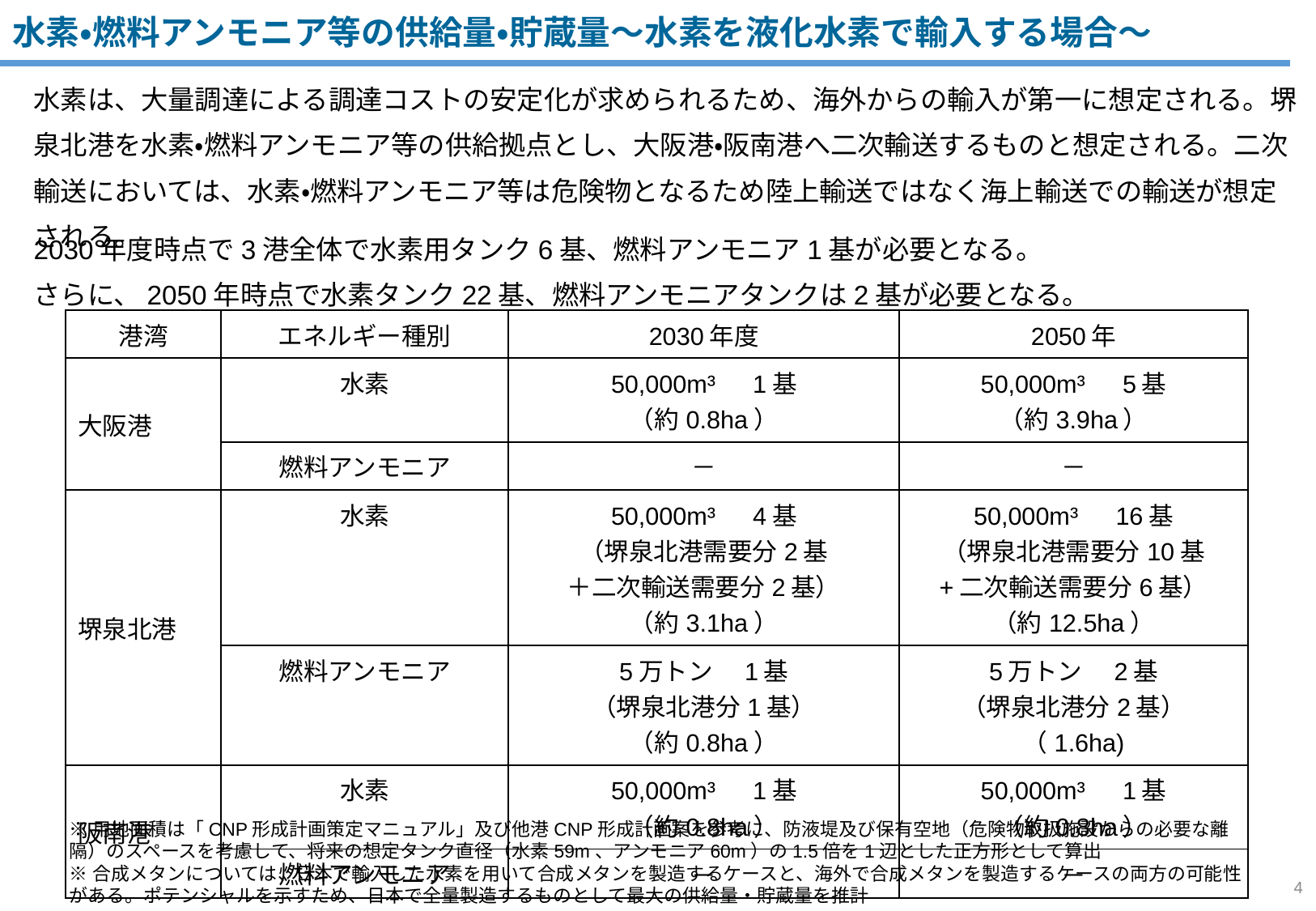

水素・燃料アンモニア等の供給量・貯蔵量～水素を液化水素で輸入する場合～
水素は、大量調達による調達コストの安定化が求められるため、海外からの輸入が第一に想定される。堺泉北港を水素・燃料アンモニア等の供給拠点とし、大阪港・阪南港へ二次輸送するものと想定される。二次輸送においては、水素・燃料アンモニア等は危険物となるため陸上輸送ではなく海上輸送での輸送が想定される。
2030年度時点で3港全体で水素用タンク6基、燃料アンモニア1基が必要となる。
さらに、2050年時点で水素タンク22基、燃料アンモニアタンクは2基が必要となる。
| 港湾 | エネルギー種別 | 2030年度 | 2050年 |
| --- | --- | --- | --- |
| 大阪港 | 水素 | 50,000m³　1基 （約0.8ha） | 50,000m³　5基 （約3.9ha） |
|  | 燃料アンモニア | － | － |
| 堺泉北港 | 水素 | 50,000m³　4基 （堺泉北港需要分2基 ＋二次輸送需要分2基） （約3.1ha） | 50,000m³　16基 （堺泉北港需要分10基 +二次輸送需要分6基） （約12.5ha） |
|  | 燃料アンモニア | 5万トン　1基 （堺泉北港分1基） （約0.8ha） | 5万トン　2基 （堺泉北港分2基） （1.6ha) |
| 阪南港 | 水素 | 50,000m³　1基 （約0.8ha） | 50,000m³　1基 （約0.8ha） |
|  | 燃料アンモニア | － | － |
※用地面積は「CNP形成計画策定マニュアル」及び他港CNP形成計画案を参考に、防液堤及び保有空地（危険物取扱施設からの必要な離隔）のスペースを考慮して、将来の想定タンク直径（水素59m、アンモニア60m）の1.5倍を1辺とした正方形として算出
※合成メタンについては、日本で輸入した水素を用いて合成メタンを製造するケースと、海外で合成メタンを製造するケースの両方の可能性がある。ポテンシャルを示すため、日本で全量製造するものとして最大の供給量・貯蔵量を推計
4